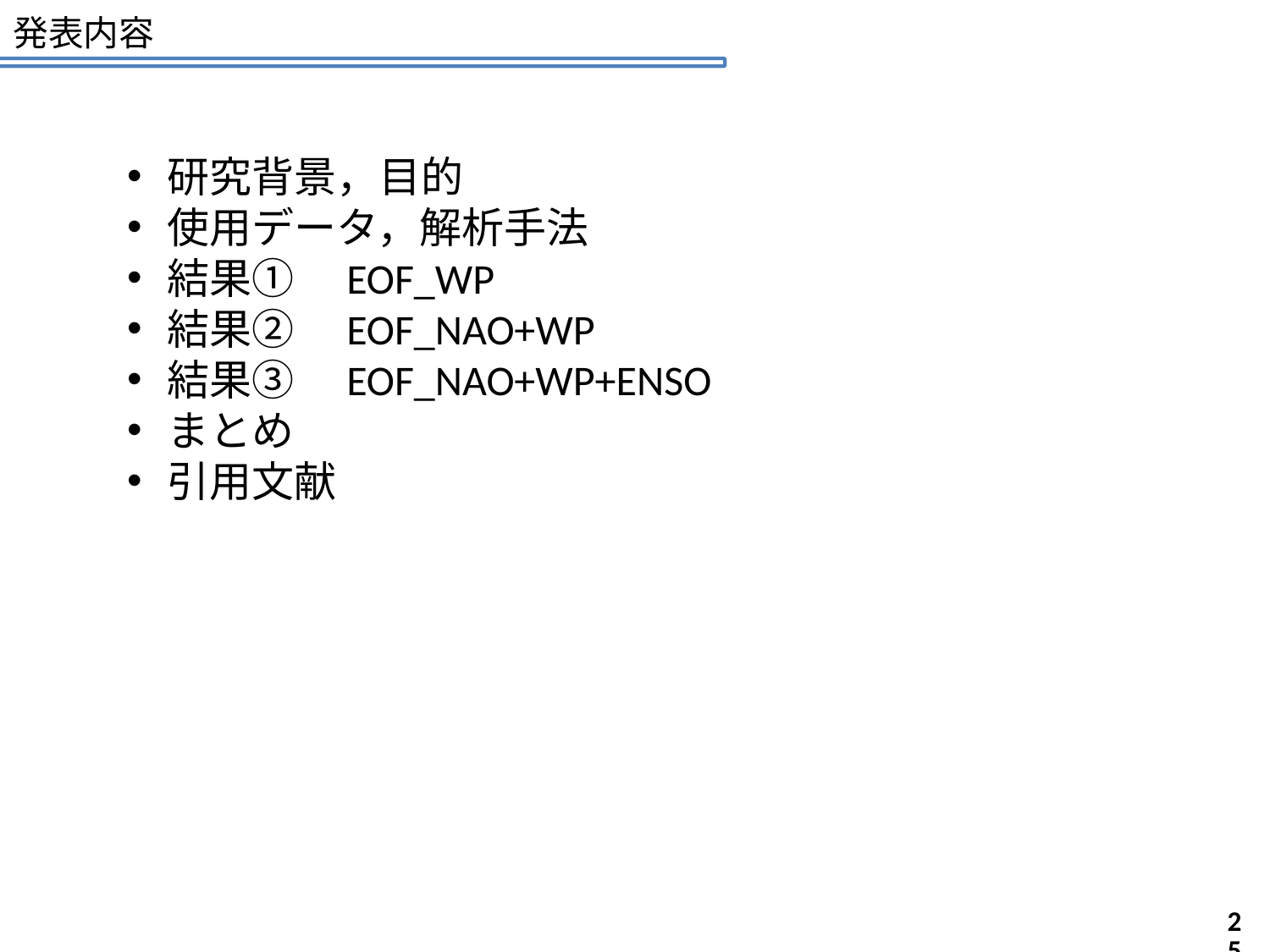

発表内容

研究背景，目的
使用データ，解析手法
結果①　EOF_WP
結果②　EOF_NAO+WP
結果③　EOF_NAO+WP+ENSO
まとめ
引用文献
25